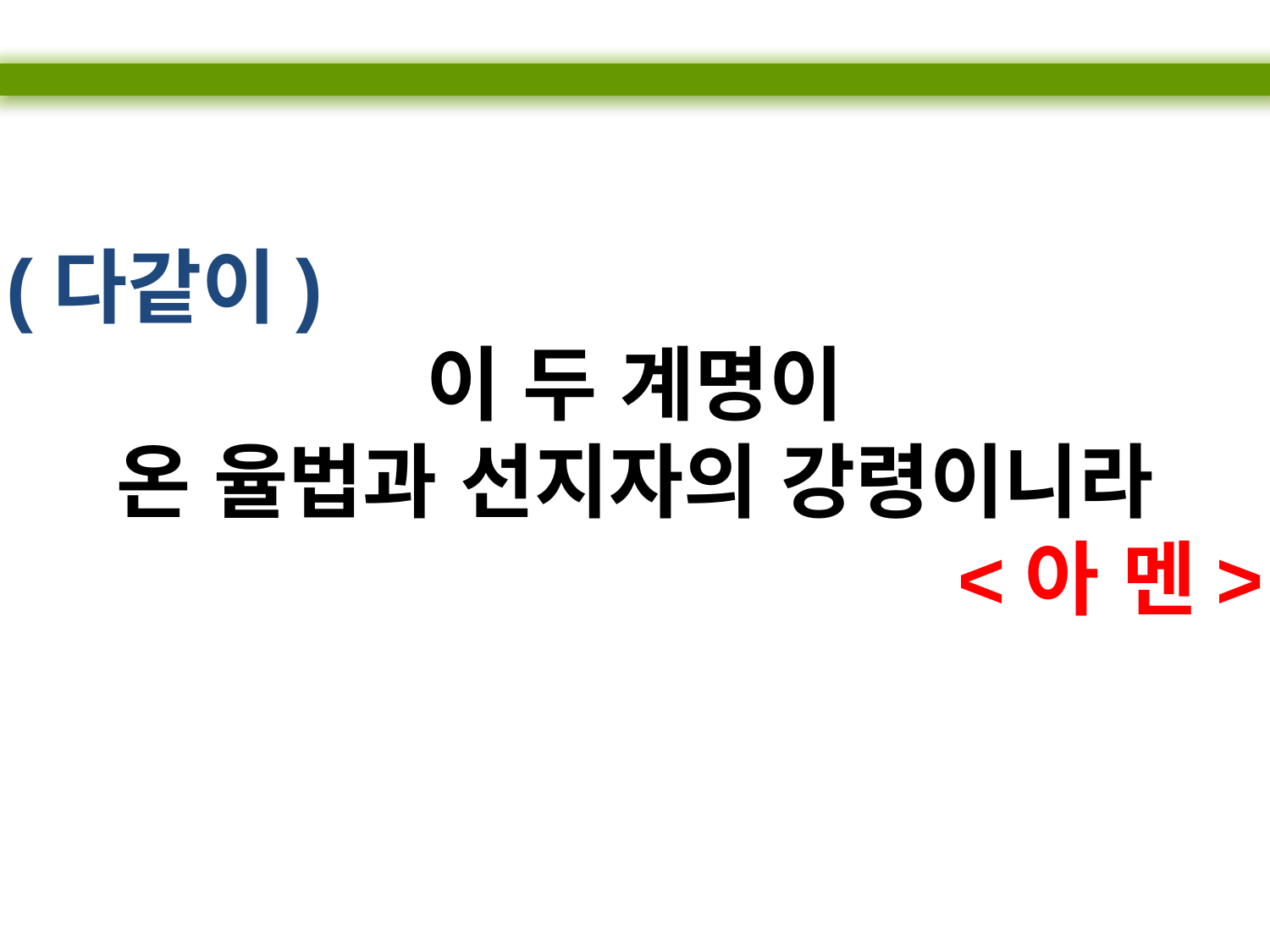

(다같이)
이 두 계명이
온 율법과 선지자의 강령이니라
<아 멘>